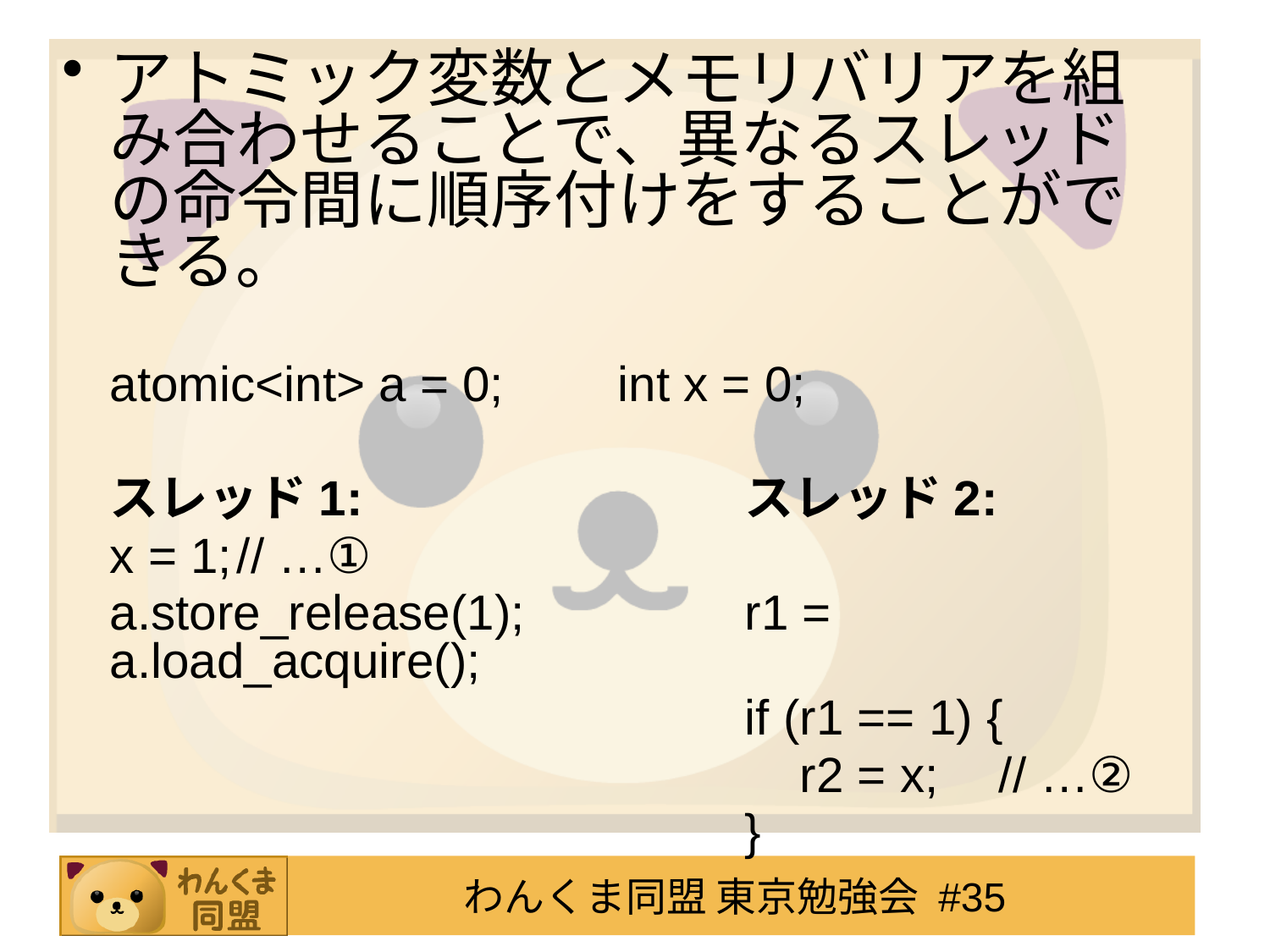

アトミック変数とメモリバリアを組み合わせることで、異なるスレッドの命令間に順序付けをすることができる。

	atomic<int> a = 0;	int x = 0;

	スレッド1:				スレッド2:
	x = 1;	// …①
	a.store_release(1);		r1 = a.load_acquire();
						if (r1 == 1) {
						    r2 = x;	// …②
						}